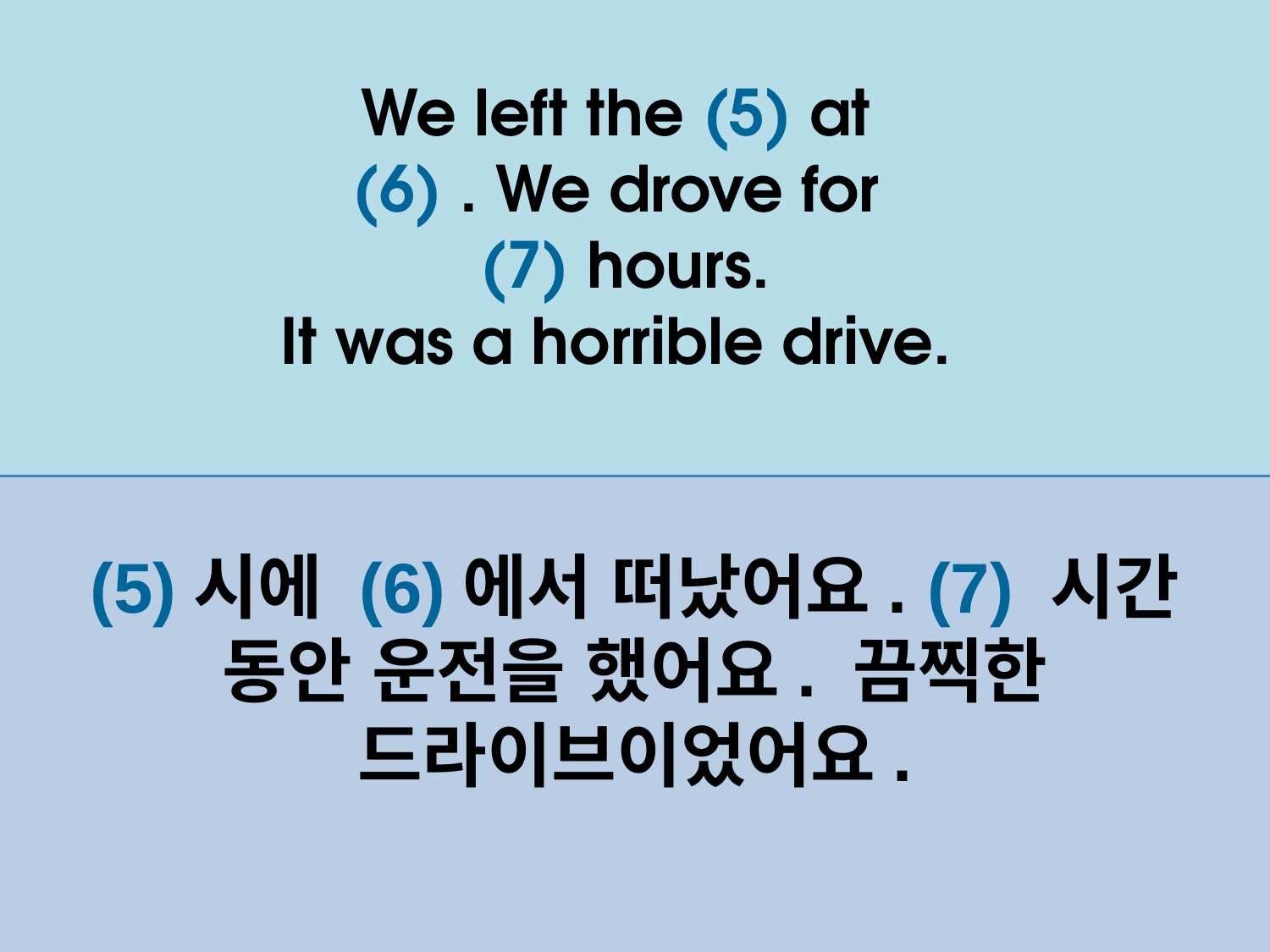

We left the (5) at
(6) . We drove for
 (7) hours.
It was a horrible drive.

(5)시에 (6)에서 떠났어요. (7) 시간 동안 운전을 했어요. 끔찍한 드라이브이었어요.